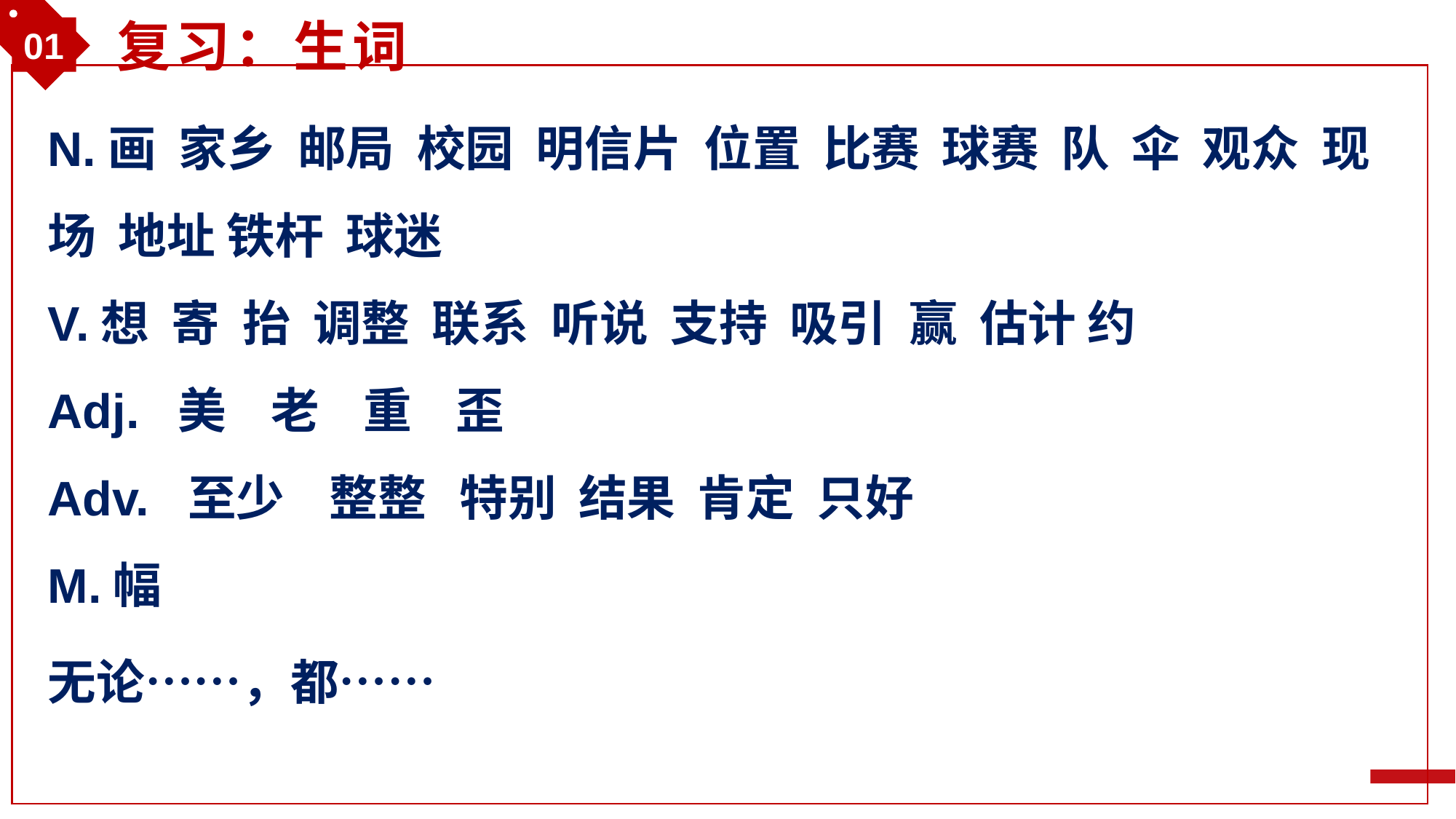

01
复习：生词

N.画  家乡  邮局  校园  明信片  位置  比赛  球赛  队  伞  观众  现场  地址 铁杆  球迷
V.想  寄  抬  调整  联系  听说  支持  吸引  赢  估计 约
Adj.  美    老    重    歪
Adv.  至少    整整   特别  结果  肯定  只好
M.幅
无论……，都……